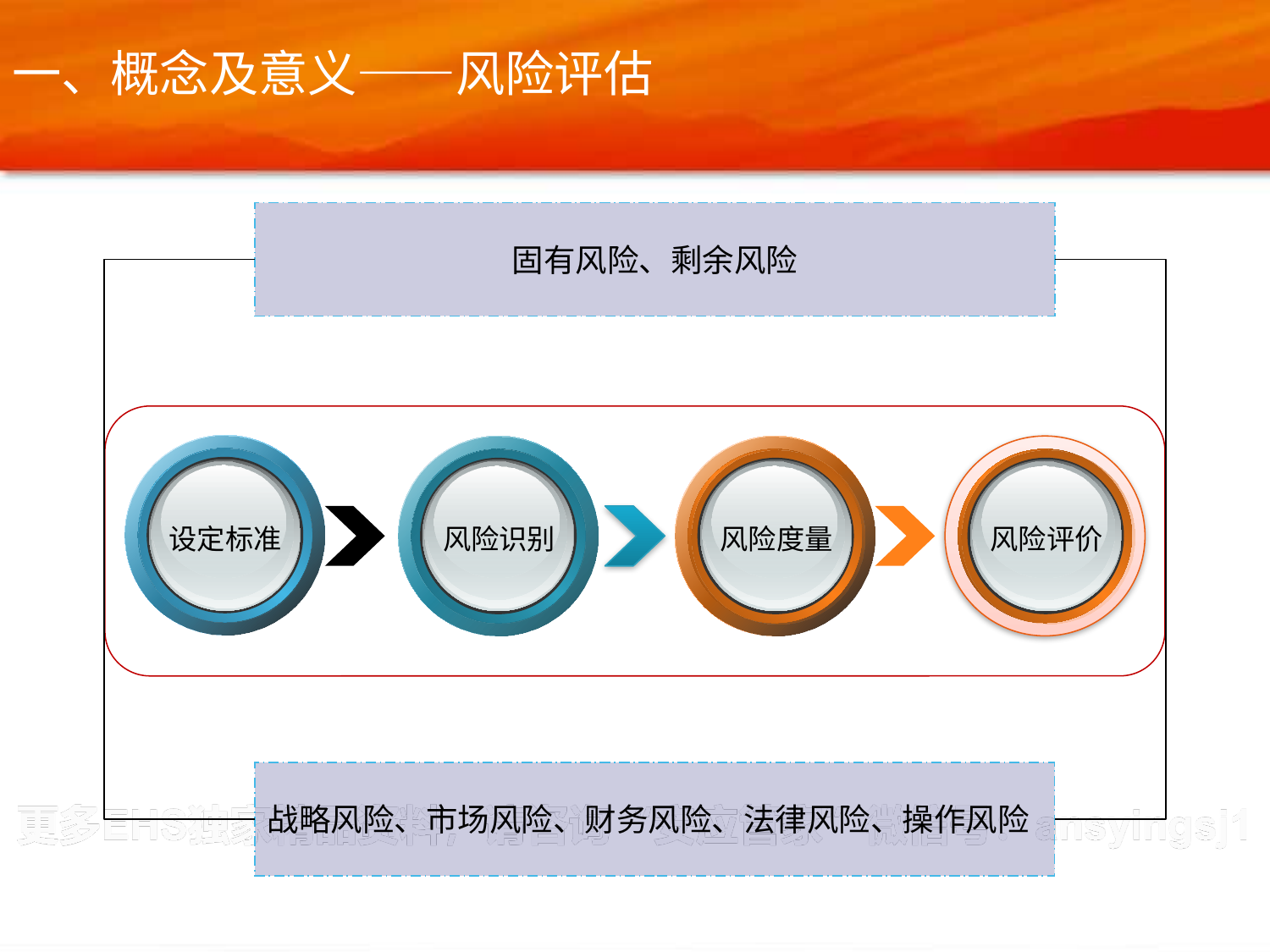

一、概念及意义——风险评估
固有风险、剩余风险

设定标准

风险评价

风险识别

风险度量

Sub Department
战略风险、市场风险、财务风险、法律风险、操作风险